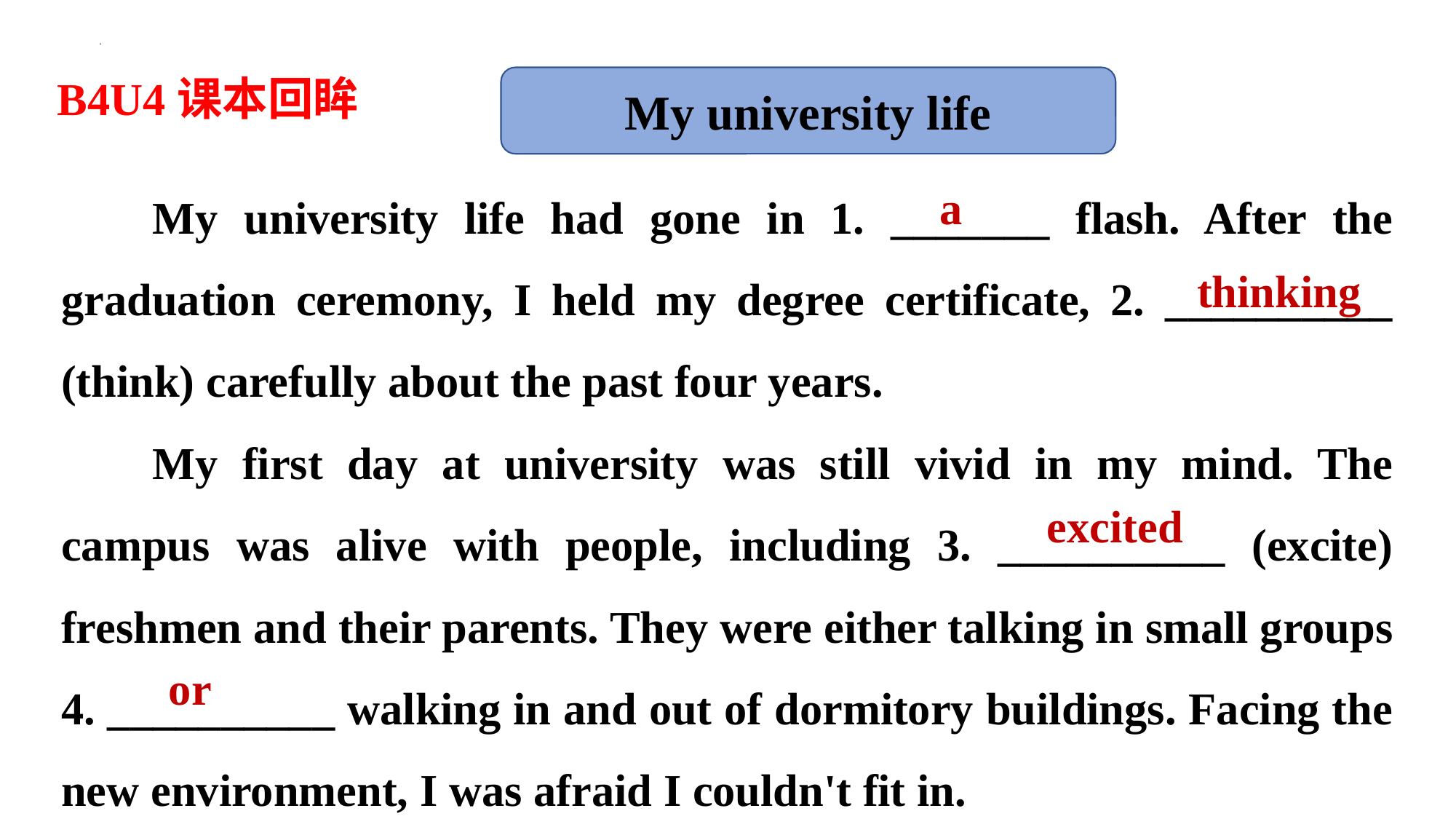

B4U4课本回眸
My university life
My university life had gone in 1. _______ flash. After the graduation ceremony, I held my degree certificate, 2. __________ (think) carefully about the past four years.
My first day at university was still vivid in my mind. The campus was alive with people, including 3. __________ (excite) freshmen and their parents. They were either talking in small groups 4. __________ walking in and out of dormitory buildings. Facing the new environment, I was afraid I couldn't fit in.
a
thinking
excited
or